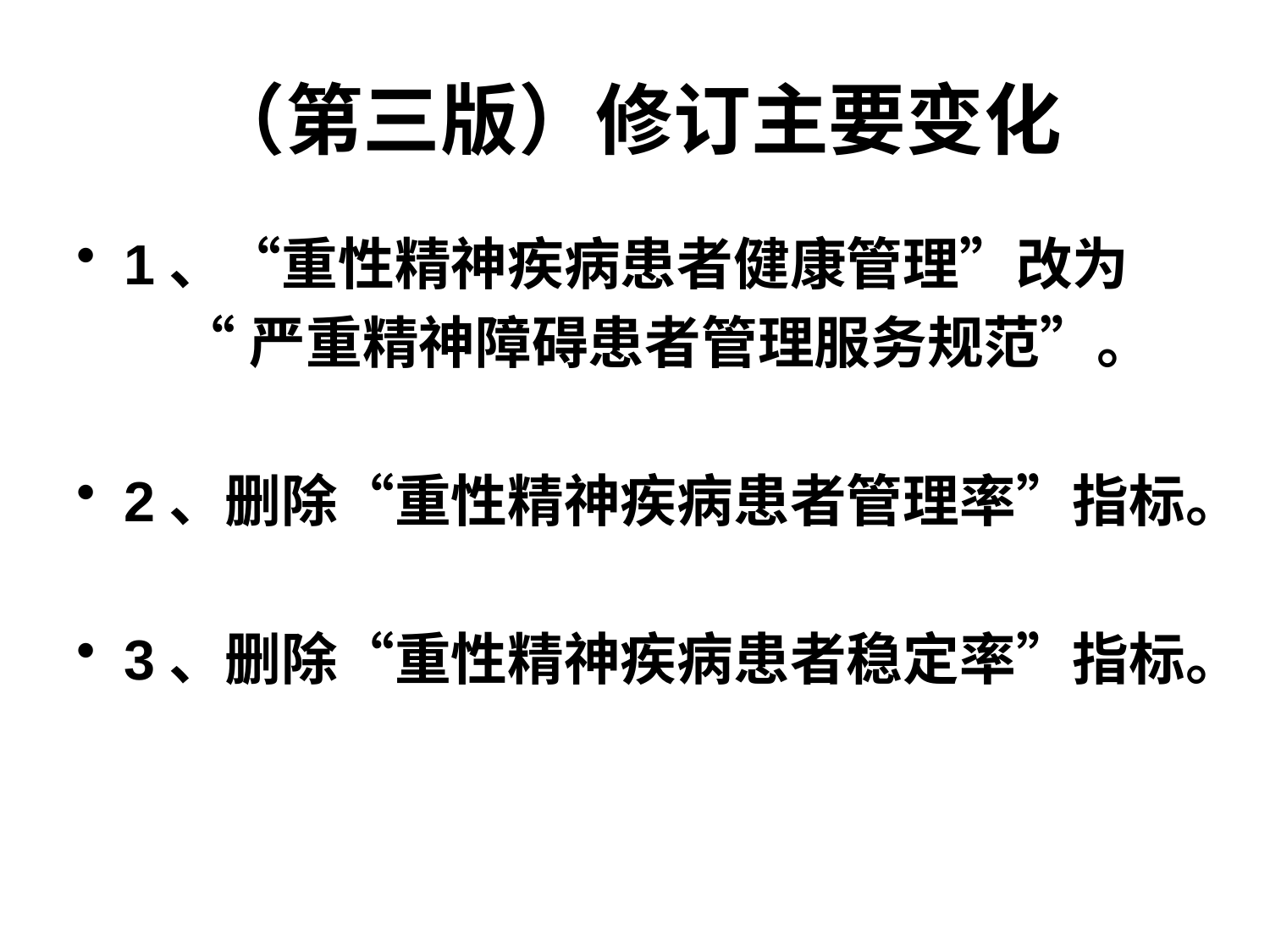

# （第三版）修订主要变化
1、“重性精神疾病患者健康管理”改为
        “严重精神障碍患者管理服务规范”。

2、删除“重性精神疾病患者管理率”指标。

3、删除“重性精神疾病患者稳定率”指标。